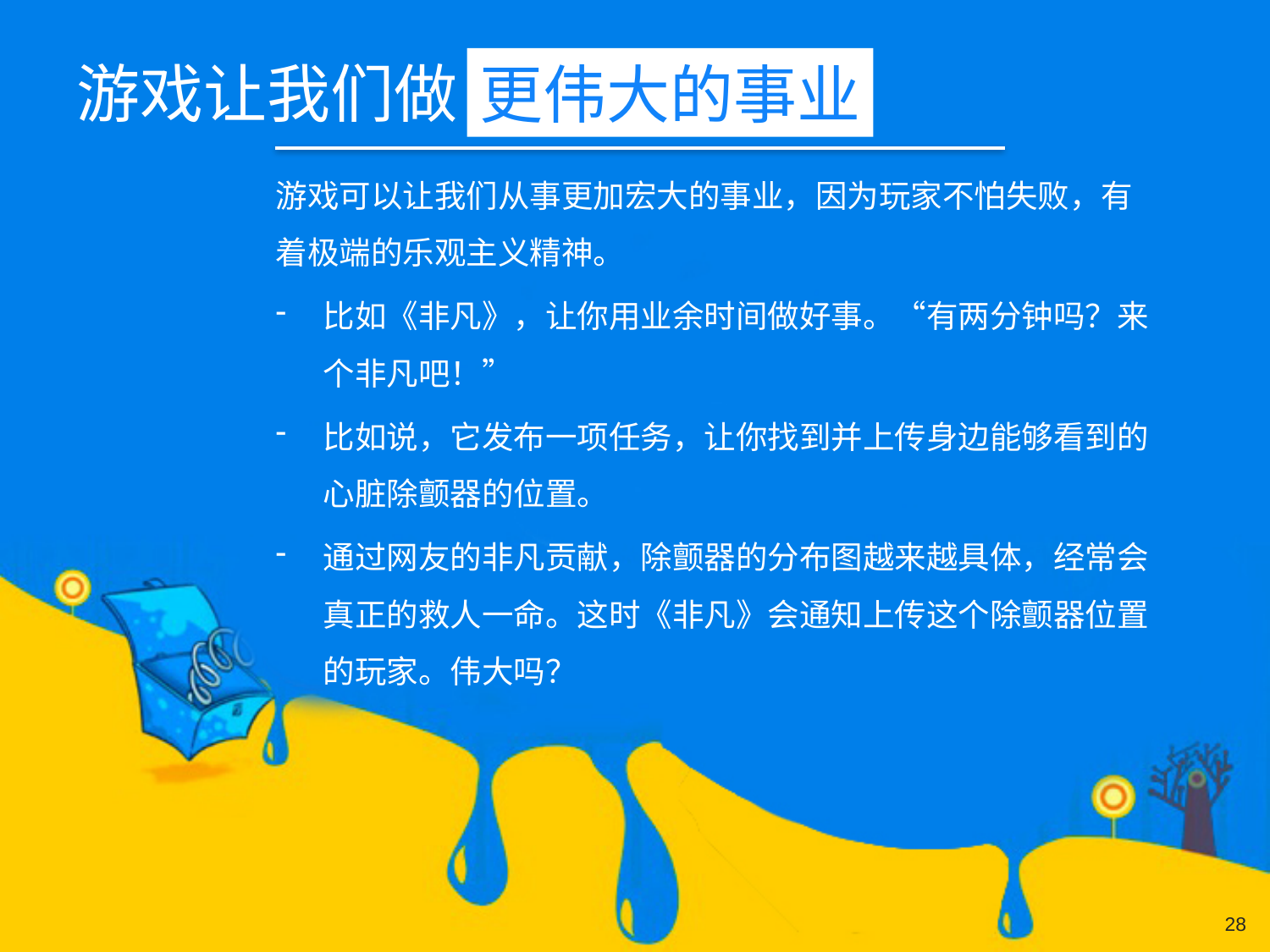

# 游戏让我们做
更伟大的事业
游戏可以让我们从事更加宏大的事业，因为玩家不怕失败，有着极端的乐观主义精神。
比如《非凡》，让你用业余时间做好事。“有两分钟吗？来个非凡吧！”
比如说，它发布一项任务，让你找到并上传身边能够看到的心脏除颤器的位置。
通过网友的非凡贡献，除颤器的分布图越来越具体，经常会真正的救人一命。这时《非凡》会通知上传这个除颤器位置的玩家。伟大吗？